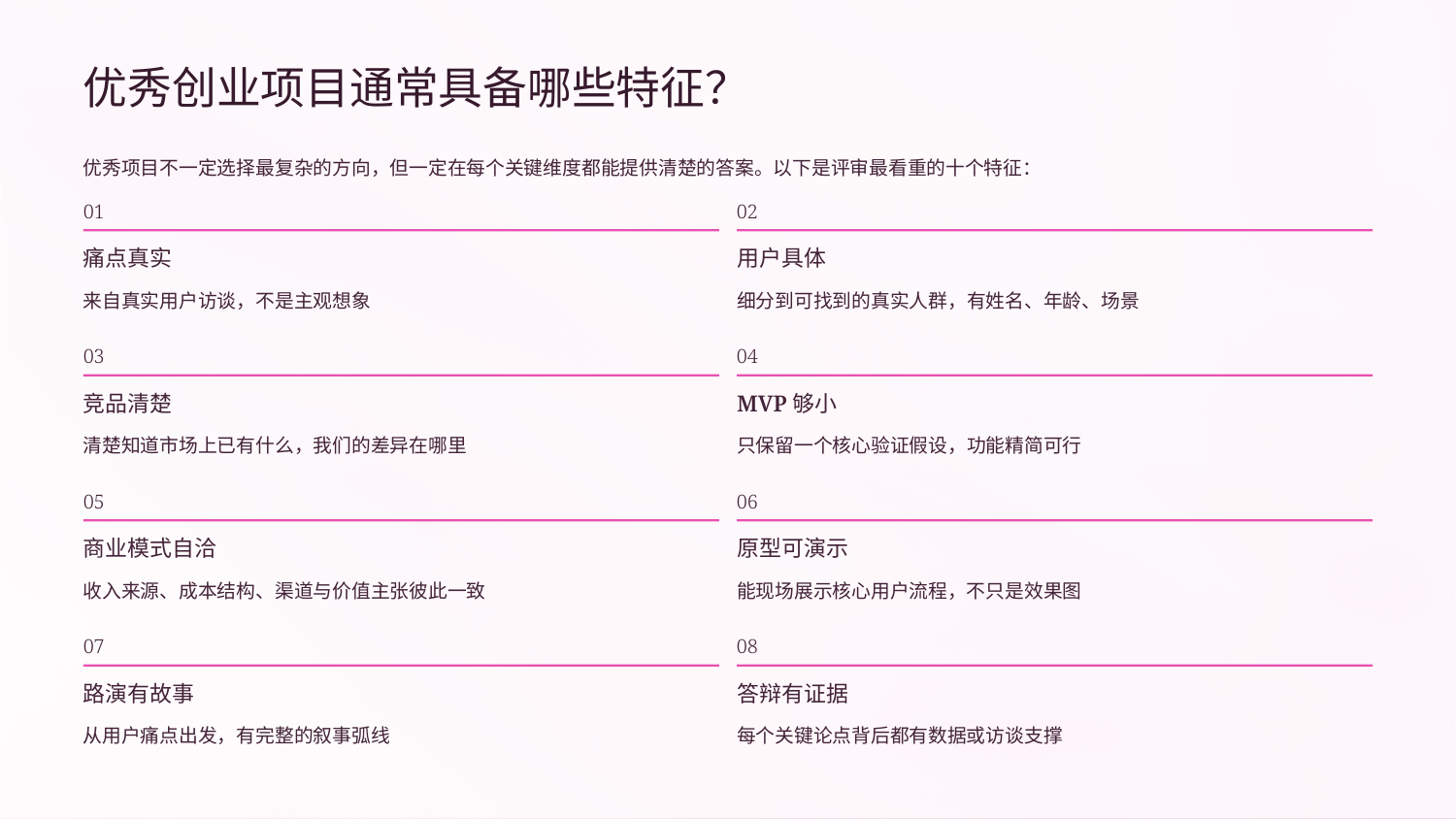

优秀创业项目通常具备哪些特征？
优秀项目不一定选择最复杂的方向，但一定在每个关键维度都能提供清楚的答案。以下是评审最看重的十个特征：
01
02

痛点真实
用户具体
来自真实用户访谈，不是主观想象
细分到可找到的真实人群，有姓名、年龄、场景
03
04

竞品清楚
MVP够小
清楚知道市场上已有什么，我们的差异在哪里
只保留一个核心验证假设，功能精简可行
05
06

商业模式自洽
原型可演示
收入来源、成本结构、渠道与价值主张彼此一致
能现场展示核心用户流程，不只是效果图
07
08

路演有故事
答辩有证据
从用户痛点出发，有完整的叙事弧线
每个关键论点背后都有数据或访谈支撑